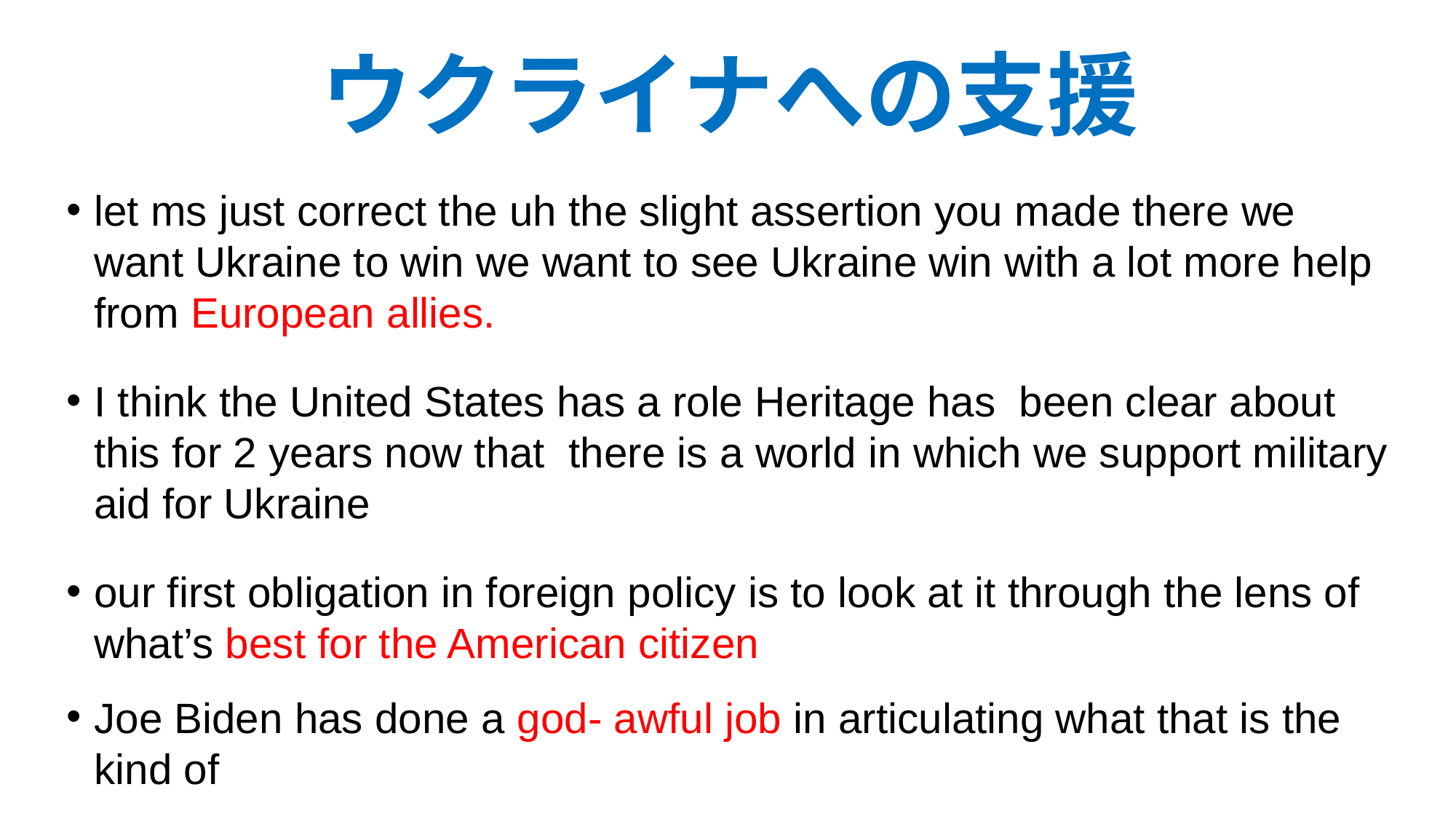

ウクライナへの支援
let ms just correct the uh the slight assertion you made there we want Ukraine to win we want to see Ukraine win with a lot more help from European allies.
I think the United States has a role Heritage has  been clear about this for 2 years now that  there is a world in which we support military aid for Ukraine
our first obligation in foreign policy is to look at it through the lens of what’s best for the American citizen
Joe Biden has done a god- awful job in articulating what that is the kind of